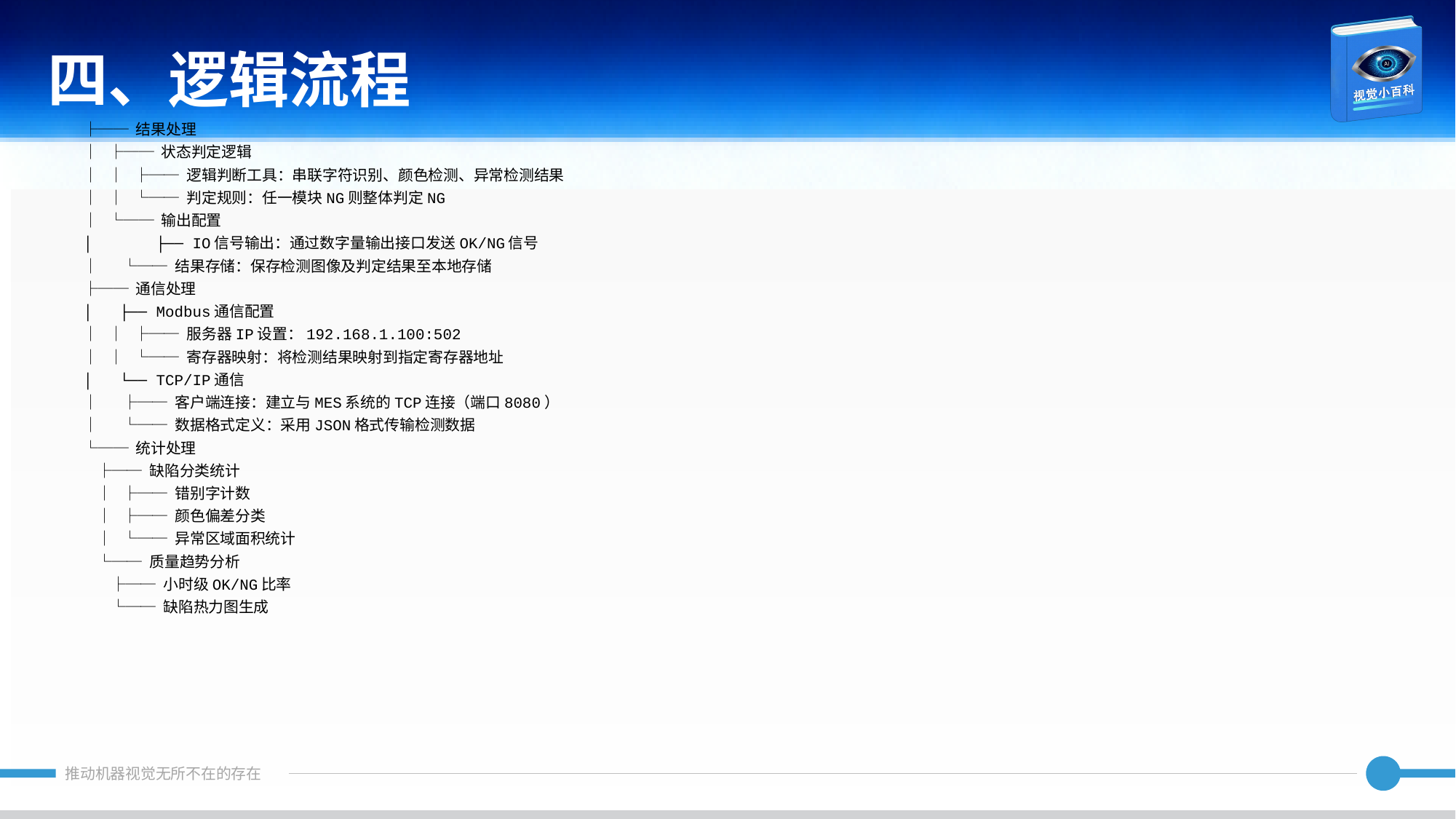

四、逻辑流程

├── 结果处理
│   ├── 状态判定逻辑
│   │   ├── 逻辑判断工具：串联字符识别、颜色检测、异常检测结果
│   │   └── 判定规则：任一模块NG则整体判定NG
│   └── 输出配置
│       ├── IO信号输出：通过数字量输出接口发送OK/NG信号
│       └── 结果存储：保存检测图像及判定结果至本地存储
├── 通信处理
│   ├── Modbus通信配置
│   │   ├── 服务器IP设置：192.168.1.100:502
│   │   └── 寄存器映射：将检测结果映射到指定寄存器地址
│   └── TCP/IP通信
│       ├── 客户端连接：建立与MES系统的TCP连接（端口8080）
│       └── 数据格式定义：采用JSON格式传输检测数据
└── 统计处理
    ├── 缺陷分类统计
    │   ├── 错别字计数
    │   ├── 颜色偏差分类
    │   └── 异常区域面积统计
    └── 质量趋势分析
        ├── 小时级OK/NG比率
        └── 缺陷热力图生成
9